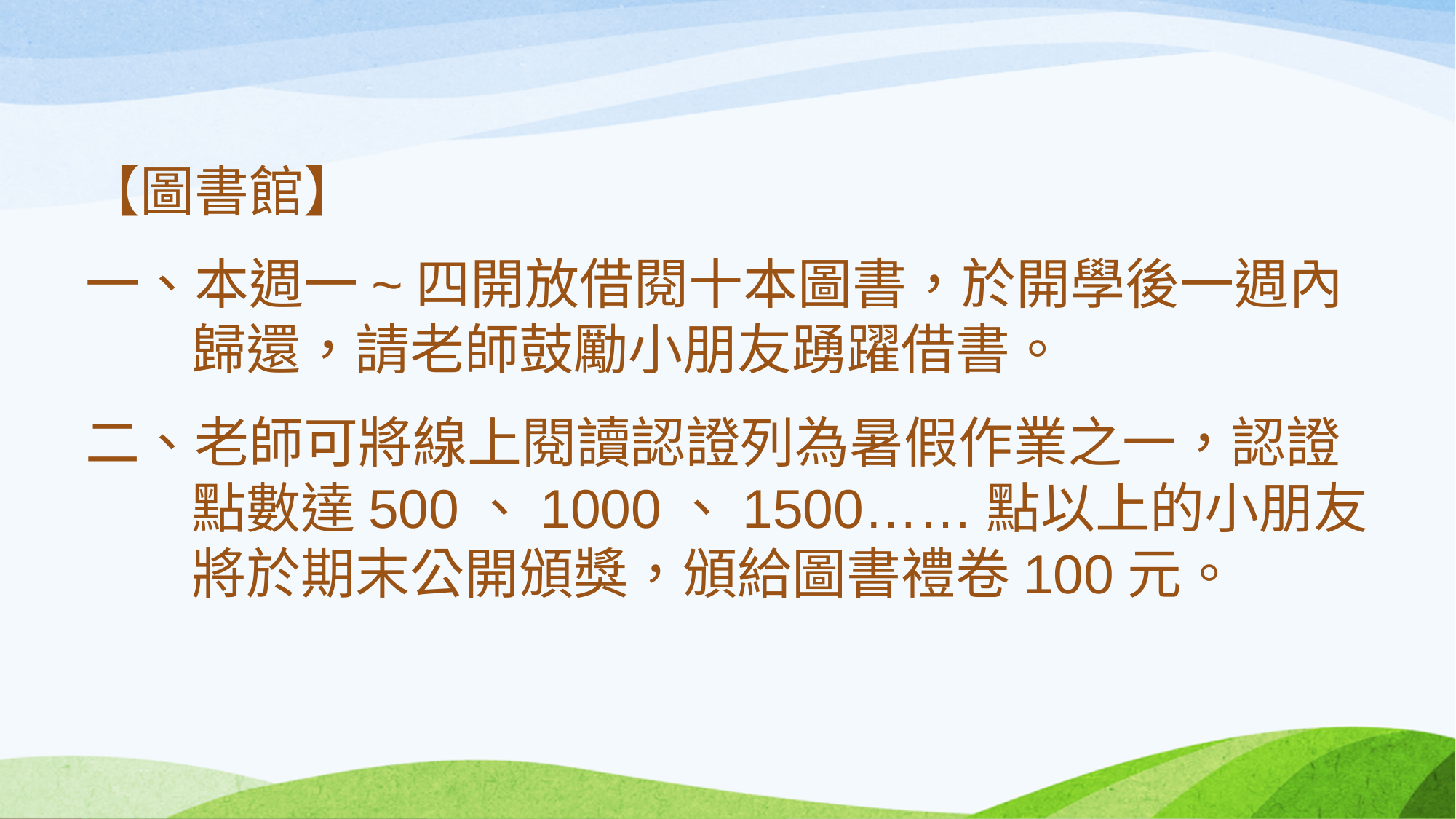

【圖書館】
一、本週一~四開放借閱十本圖書，於開學後一週內歸還，請老師鼓勵小朋友踴躍借書。
二、老師可將線上閱讀認證列為暑假作業之一，認證點數達500、1000、1500……點以上的小朋友將於期末公開頒獎，頒給圖書禮卷100元。